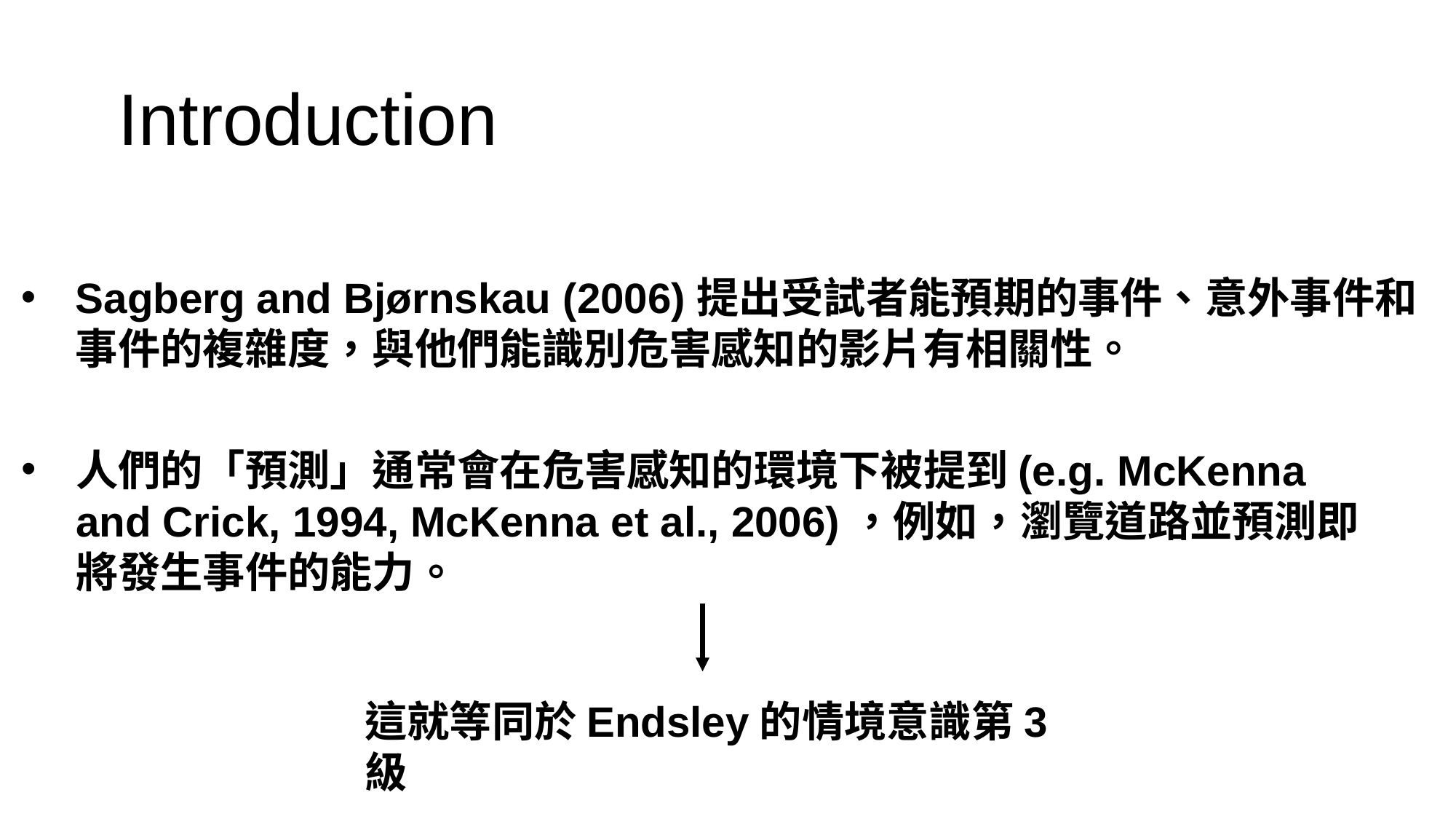

Introduction
Sagberg and Bjørnskau (2006)提出受試者能預期的事件、意外事件和事件的複雜度，與他們能識別危害感知的影片有相關性。
人們的「預測」通常會在危害感知的環境下被提到(e.g. McKenna and Crick, 1994, McKenna et al., 2006)，例如，瀏覽道路並預測即將發生事件的能力。
這就等同於Endsley的情境意識第3級